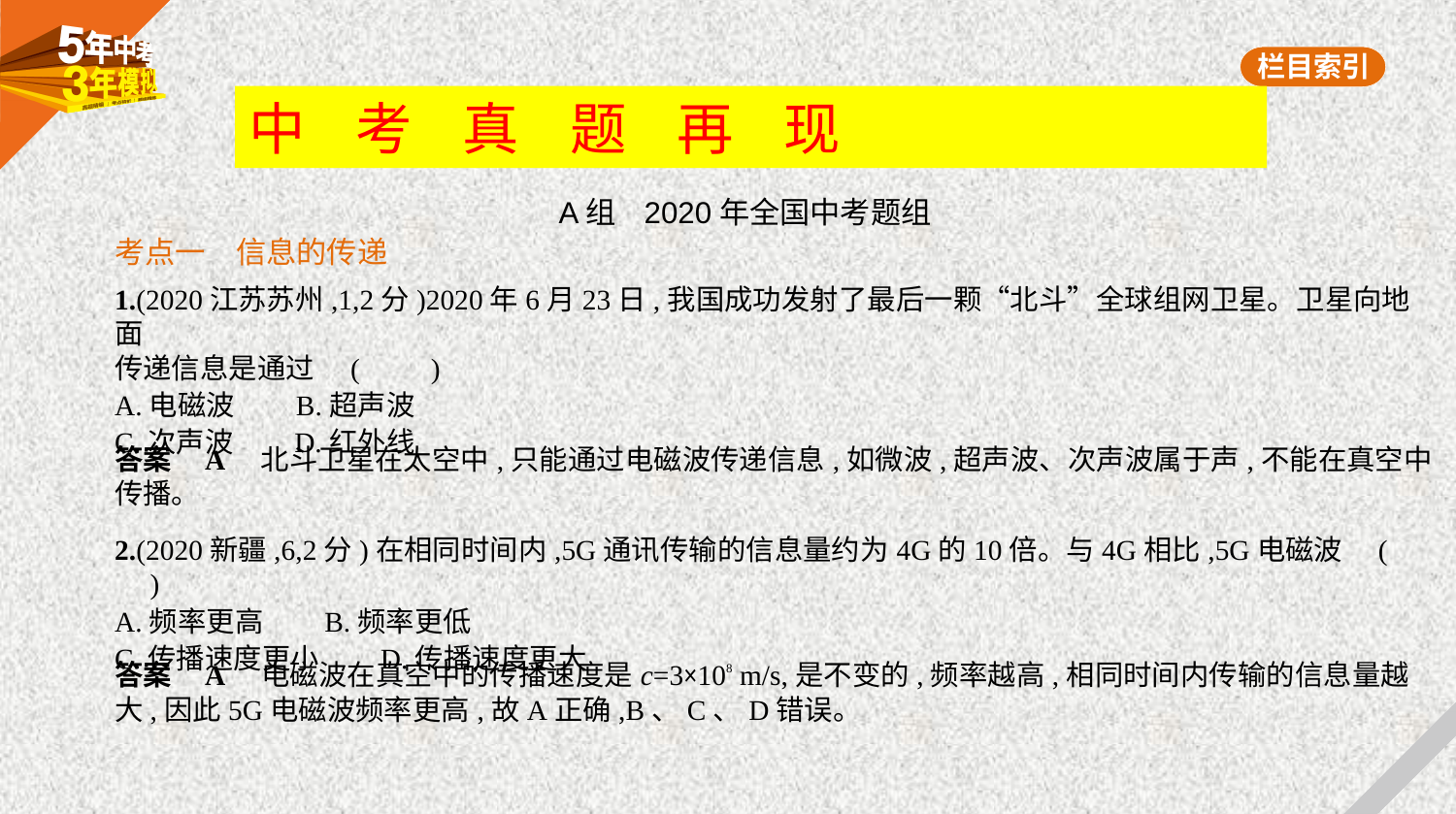

中    考    真    题    再    现
A组   2020年全国中考题组
考点一　信息的传递
1.(2020江苏苏州,1,2分)2020年6月23日,我国成功发射了最后一颗“北斗”全球组网卫星。卫星向地面
传递信息是通过 (　　)
A.电磁波　    B.超声波
C.次声波　    D.红外线
答案    A　北斗卫星在太空中,只能通过电磁波传递信息,如微波,超声波、次声波属于声,不能在真空中
传播。
2.(2020新疆,6,2分)在相同时间内,5G通讯传输的信息量约为4G的10倍。与4G相比,5G电磁波 (　　)
A.频率更高　    B.频率更低
C.传播速度更小　    D.传播速度更大
答案    A    电磁波在真空中的传播速度是c=3×108 m/s,是不变的,频率越高,相同时间内传输的信息量越
大,因此5G电磁波频率更高,故A正确,B、C、D错误。